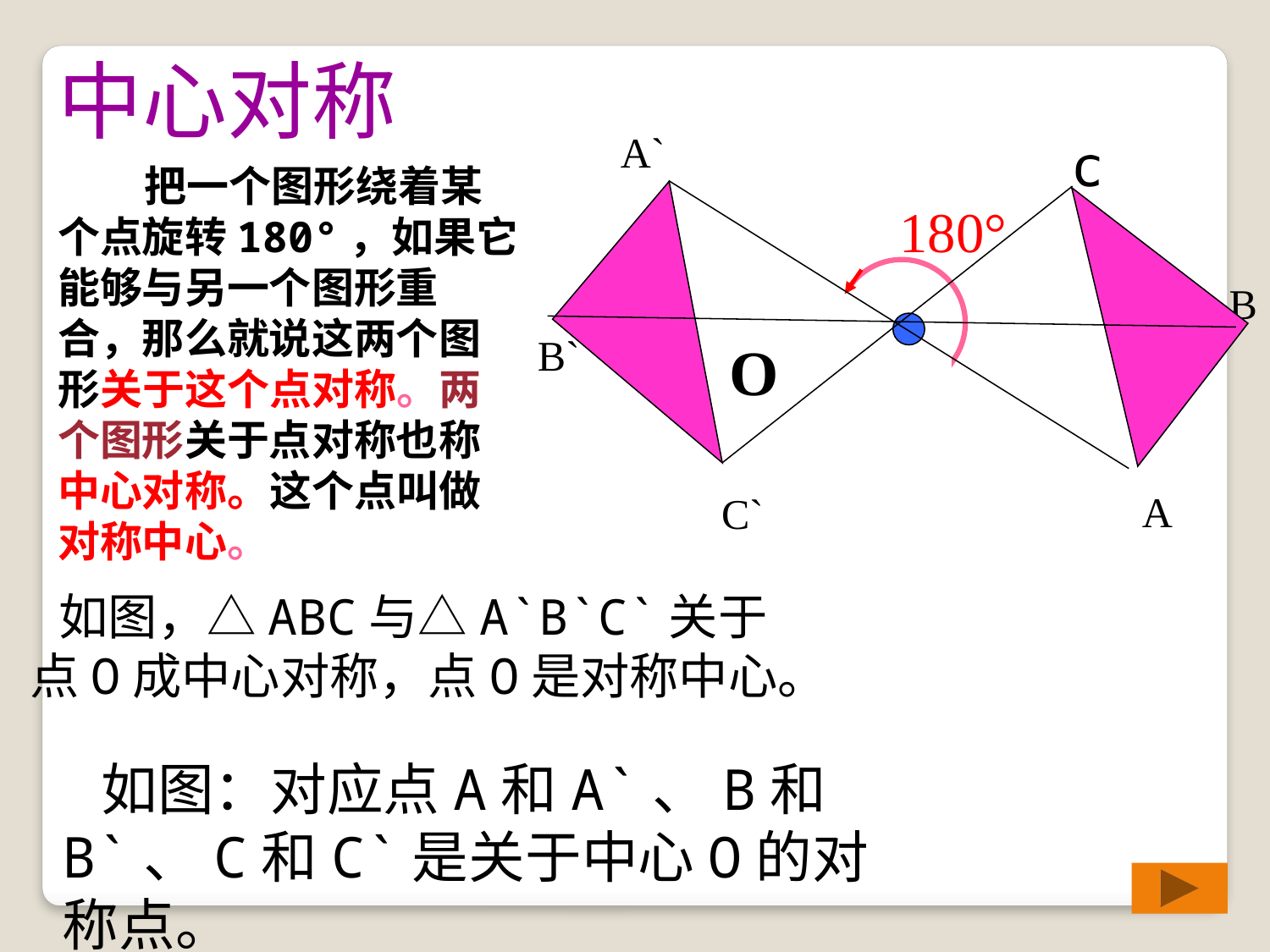

中心对称
A`
c
        把一个图形绕着某个点旋转180°，如果它能够与另一个图形重合，那么就说这两个图形关于这个点对称。两个图形关于点对称也称中心对称。这个点叫做
对称中心。

180°

B

B`
O
A
C`
  如图，△ABC与△A`B`C`关于
点O成中心对称，点O是对称中心。
   如图：对应点A和A`、B和B`、C和C`是关于中心O的对称点。